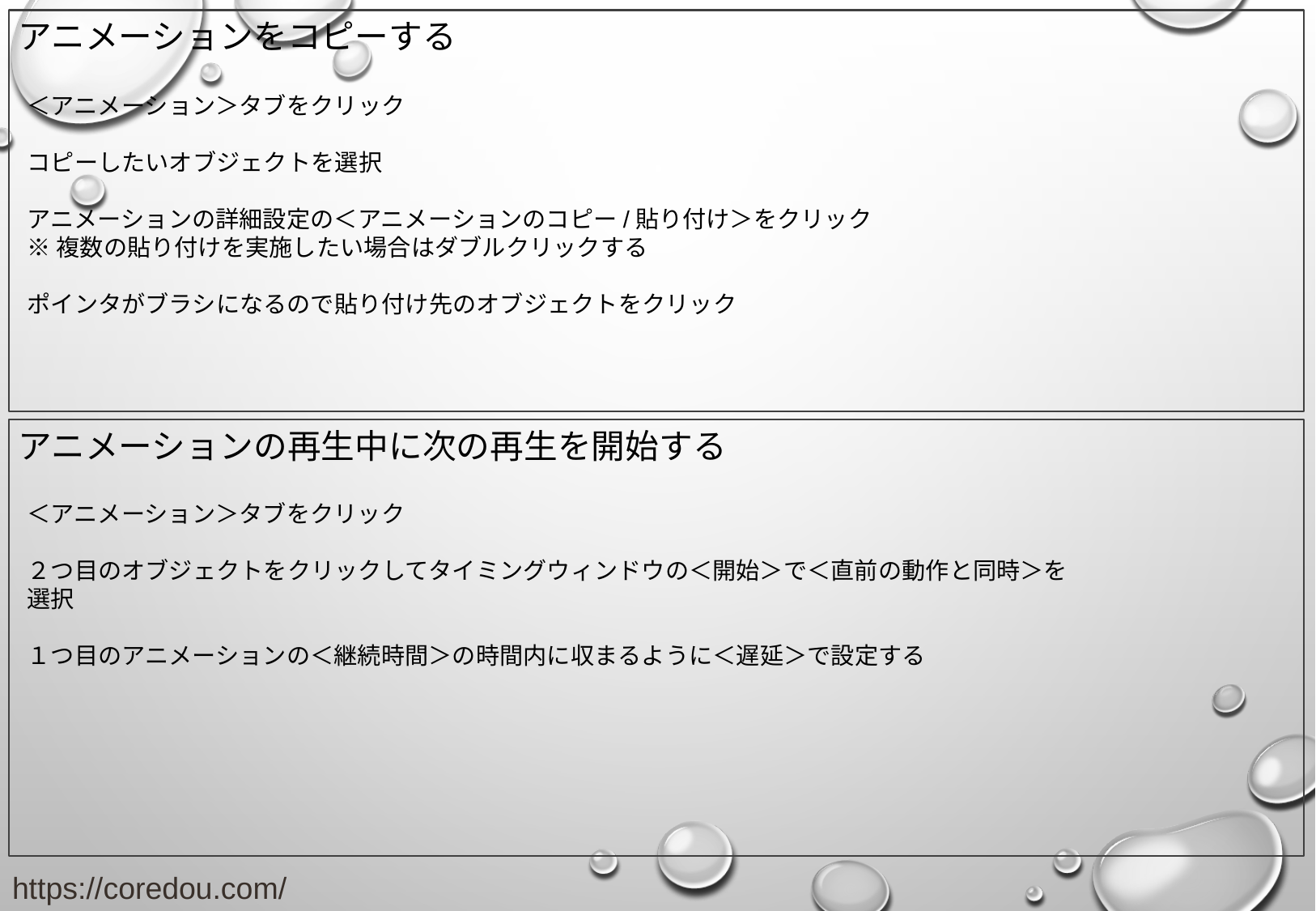

アニメーションをコピーする

＜アニメーション＞タブをクリック

コピーしたいオブジェクトを選択

アニメーションの詳細設定の＜アニメーションのコピー/貼り付け＞をクリック
※複数の貼り付けを実施したい場合はダブルクリックする

ポインタがブラシになるので貼り付け先のオブジェクトをクリック
アニメーションの再生中に次の再生を開始する

＜アニメーション＞タブをクリック

２つ目のオブジェクトをクリックしてタイミングウィンドウの＜開始＞で＜直前の動作と同時＞を選択

１つ目のアニメーションの＜継続時間＞の時間内に収まるように＜遅延＞で設定する
https://coredou.com/